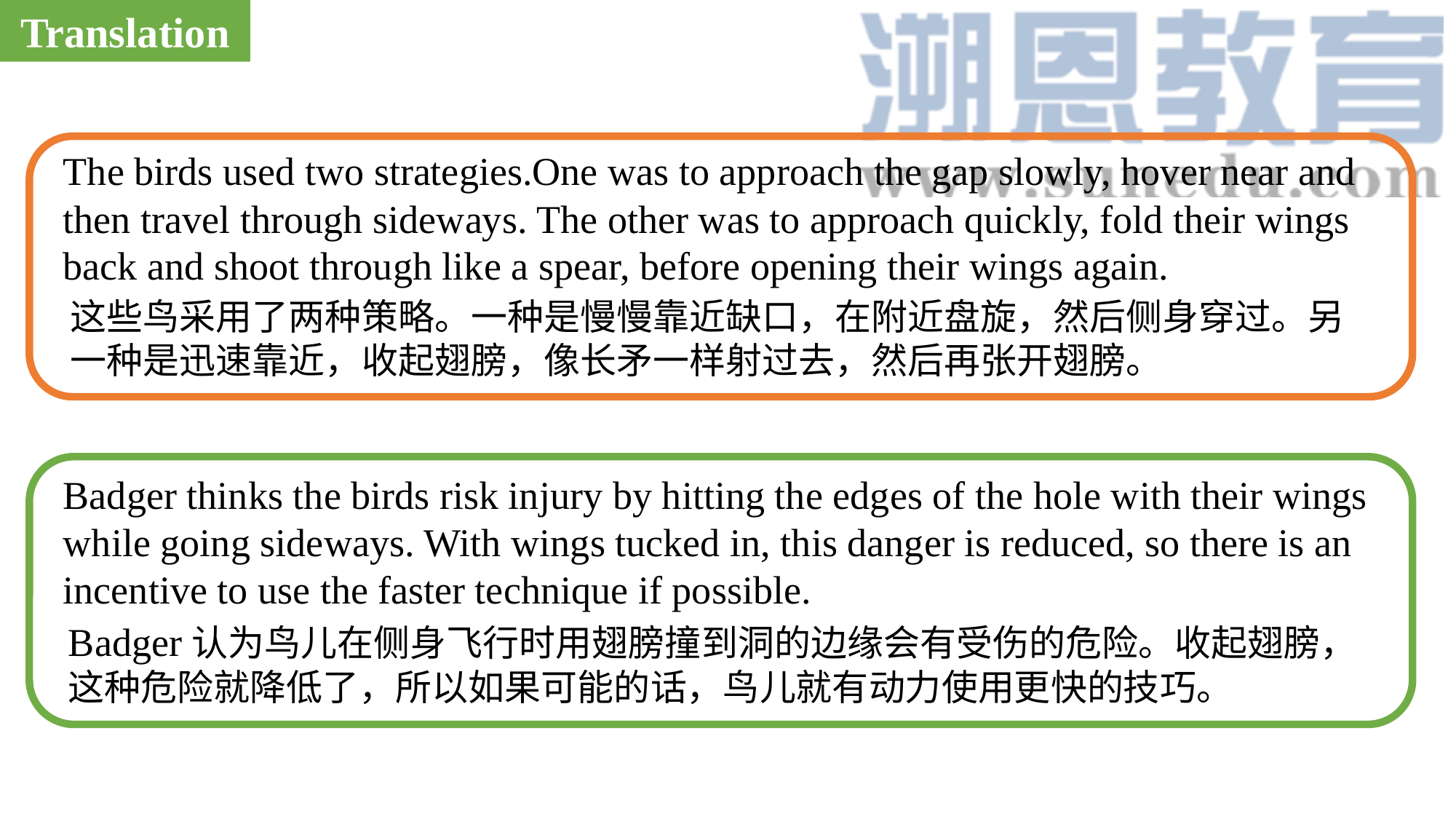

Translation

The birds used two strategies.One was to approach the gap slowly, hover near and then travel through sideways. The other was to approach quickly, fold their wings back and shoot through like a spear, before opening their wings again.
这些鸟采用了两种策略。一种是慢慢靠近缺口，在附近盘旋，然后侧身穿过。另一种是迅速靠近，收起翅膀，像长矛一样射过去，然后再张开翅膀。

Badger thinks the birds risk injury by hitting the edges of the hole with their wings while going sideways. With wings tucked in, this danger is reduced, so there is an incentive to use the faster technique if possible.
Badger认为鸟儿在侧身飞行时用翅膀撞到洞的边缘会有受伤的危险。收起翅膀，这种危险就降低了，所以如果可能的话，鸟儿就有动力使用更快的技巧。